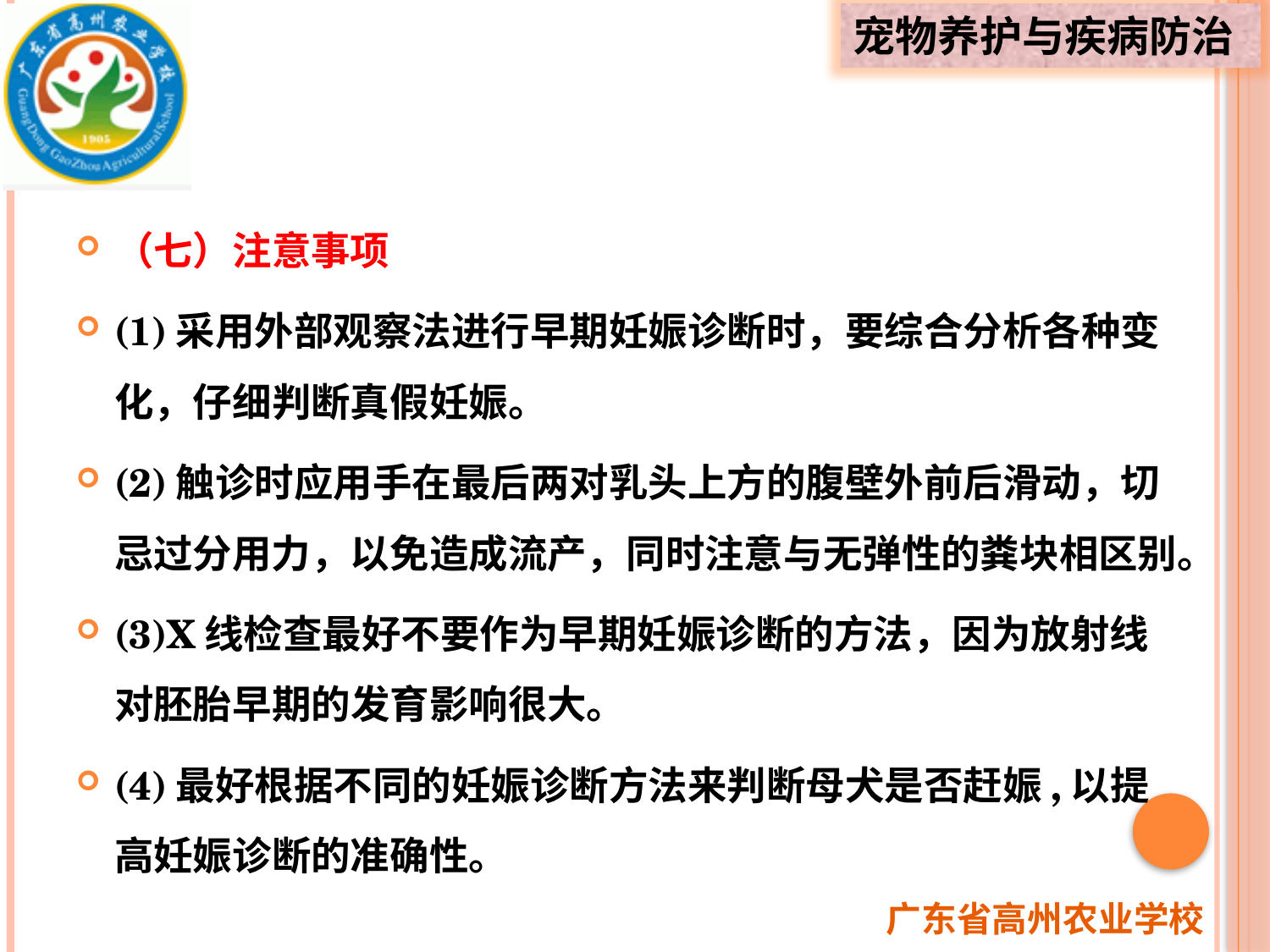

（七）注意事项
(1)采用外部观察法进行早期妊娠诊断时，要综合分析各种变化，仔细判断真假妊娠。
(2)触诊时应用手在最后两对乳头上方的腹壁外前后滑动，切忌过分用力，以免造成流产，同时注意与无弹性的粪块相区别。
(3)X线检查最好不要作为早期妊娠诊断的方法，因为放射线对胚胎早期的发育影响很大。
(4)最好根据不同的妊娠诊断方法来判断母犬是否赶娠,以提高妊娠诊断的准确性。